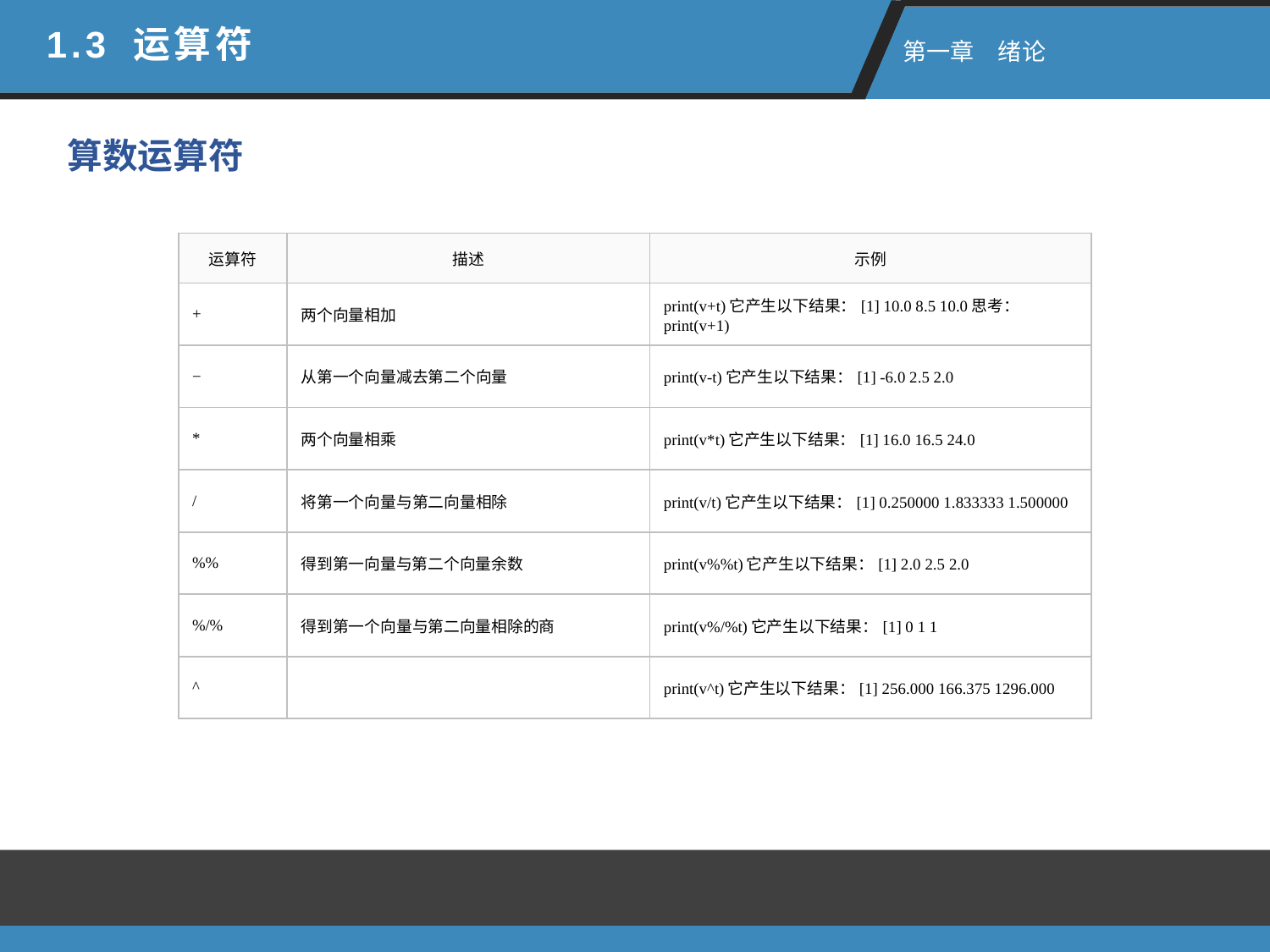

1.3 运算符
  第一章　绪论
算数运算符
| 运算符 | 描述 | 示例 |
| --- | --- | --- |
| + | 两个向量相加 | print(v+t)它产生以下结果：[1] 10.0 8.5 10.0思考：print(v+1) |
| − | 从第一个向量减去第二个向量 | print(v-t)它产生以下结果：[1] -6.0 2.5 2.0 |
| \* | 两个向量相乘 | print(v\*t)它产生以下结果：[1] 16.0 16.5 24.0 |
| / | 将第一个向量与第二向量相除 | print(v/t)它产生以下结果：[1] 0.250000 1.833333 1.500000 |
| %% | 得到第一向量与第二个向量余数 | print(v%%t)它产生以下结果：[1] 2.0 2.5 2.0 |
| %/% | 得到第一个向量与第二向量相除的商 | print(v%/%t)它产生以下结果：[1] 0 1 1 |
| ^ |  | print(v^t)它产生以下结果：[1] 256.000 166.375 1296.000 |